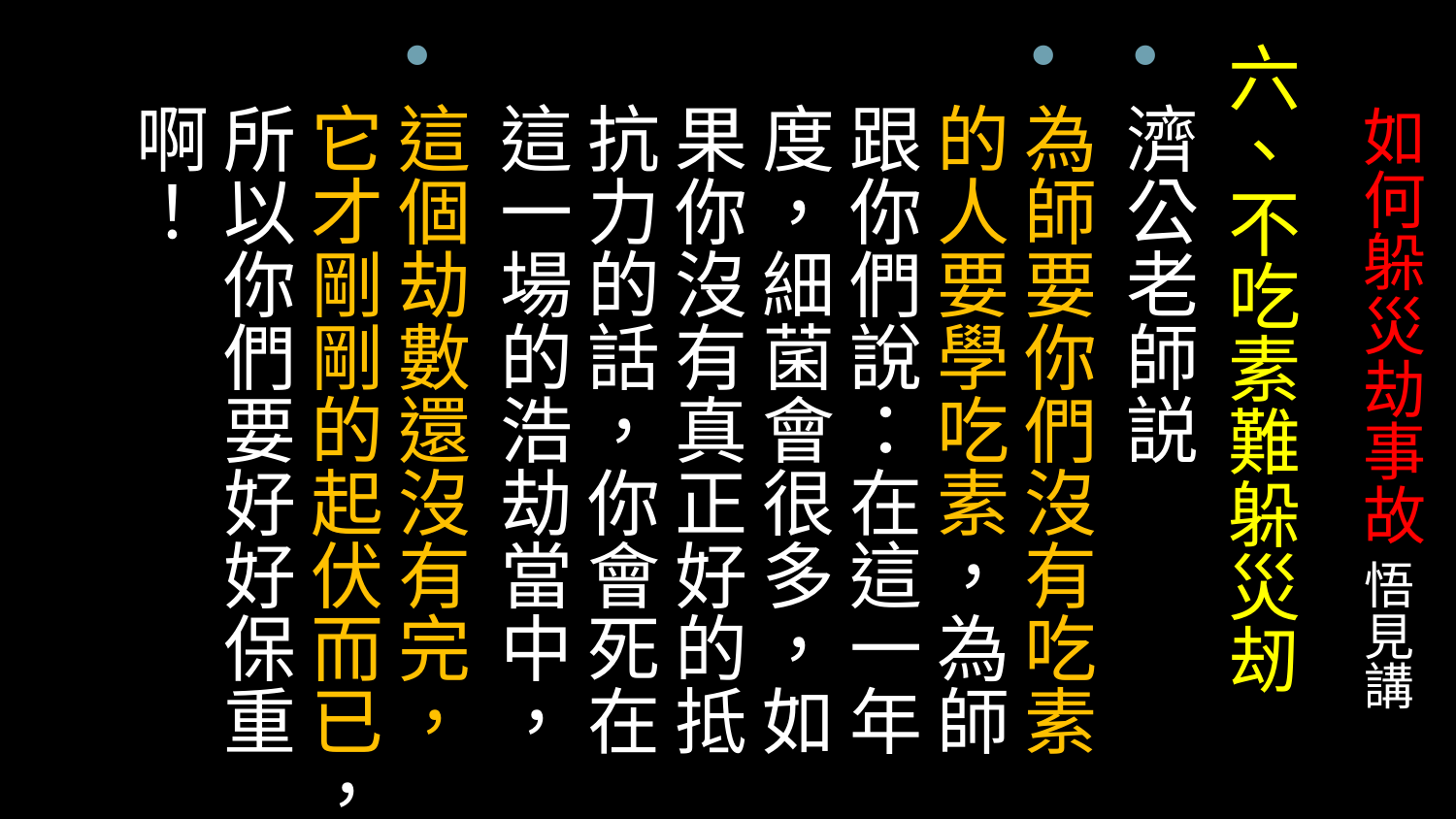

六、不吃素難躲災刼
濟公老師説
為師要你們沒有吃素的人要學吃素，為師跟你們說：在這一年度，細菌會很多，如果你沒有真正好的抵抗力的話，你會死在這一場的浩劫當中，
這個劫數還沒有完，它才剛剛的起伏而已，所以你們要好好保重啊！

# 如何躲災劫事故 悟見講